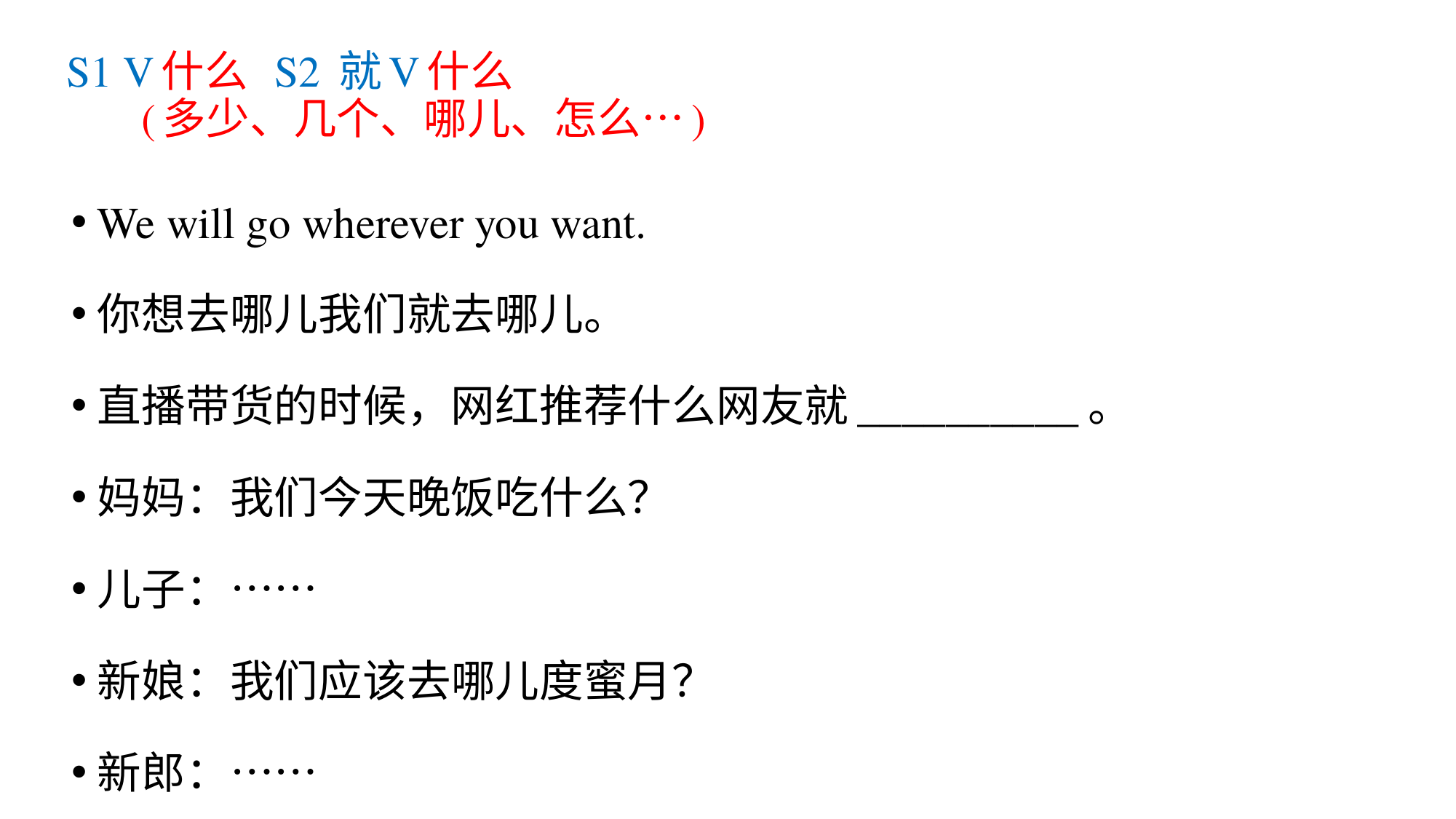

# S1 V什么  S2 就V什么 (多少、几个、哪儿、怎么…)
We will go wherever you want.
你想去哪儿我们就去哪儿。
直播带货的时候，网红推荐什么网友就__________。
妈妈：我们今天晚饭吃什么？
儿子：……
新娘：我们应该去哪儿度蜜月？
新郎：……